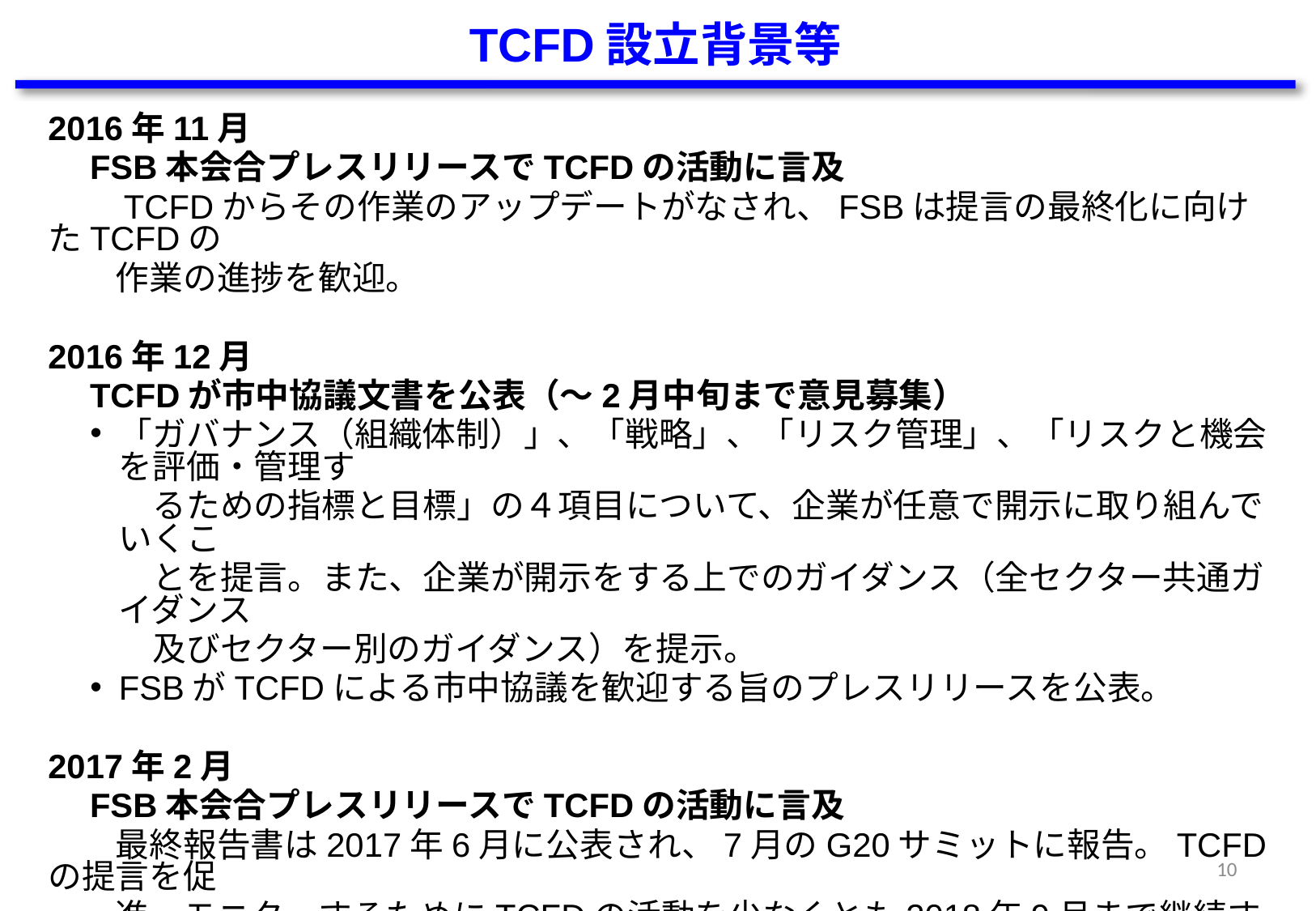

TCFD設立背景等

2016年11月
　FSB本会合プレスリリースでTCFDの活動に言及
　　TCFDからその作業のアップデートがなされ、FSBは提言の最終化に向けたTCFDの
　　作業の進捗を歓迎。

2016年12月
　TCFDが市中協議文書を公表（～2月中旬まで意見募集）
「ガバナンス（組織体制）」、「戦略」、「リスク管理」、「リスクと機会を評価・管理す
　るための指標と目標」の４項目について、企業が任意で開示に取り組んでいくこ
　とを提言。また、企業が開示をする上でのガイダンス（全セクター共通ガイダンス
　及びセクター別のガイダンス）を提示。
FSBがTCFDによる市中協議を歓迎する旨のプレスリリースを公表。

2017年2月
　FSB本会合プレスリリースでTCFDの活動に言及
　　最終報告書は2017年6月に公表され、7月のG20サミットに報告。TCFDの提言を促
　　進・モニターするためにTCFDの活動を少なくとも2018年9月まで継続するとの提案
　　を歓迎。
10